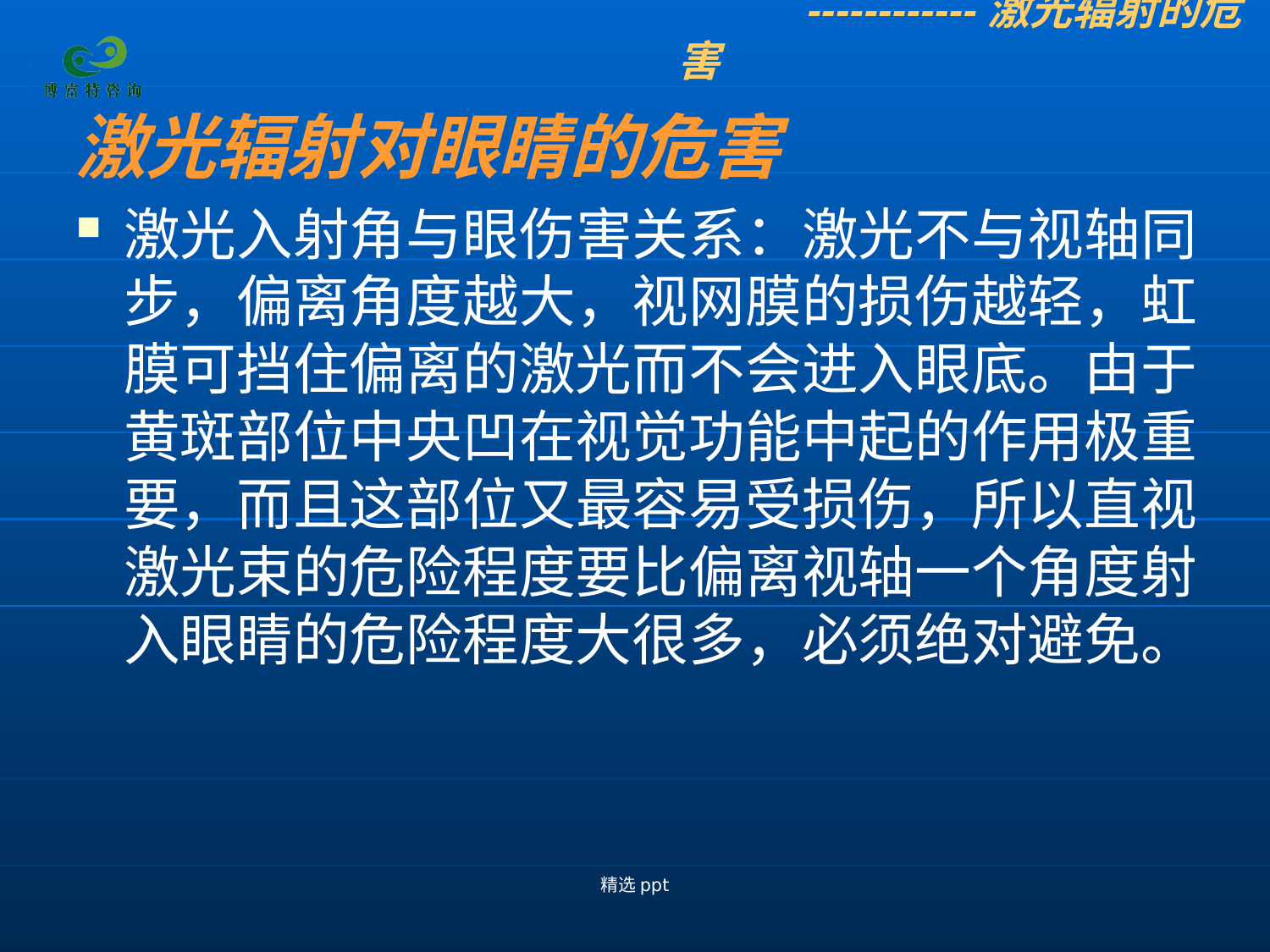

------------激光辐射的危害
激光辐射对眼睛的危害
激光入射角与眼伤害关系：激光不与视轴同步，偏离角度越大，视网膜的损伤越轻，虹膜可挡住偏离的激光而不会进入眼底。由于黄斑部位中央凹在视觉功能中起的作用极重要，而且这部位又最容易受损伤，所以直视激光束的危险程度要比偏离视轴一个角度射入眼睛的危险程度大很多，必须绝对避免。

18
精选ppt